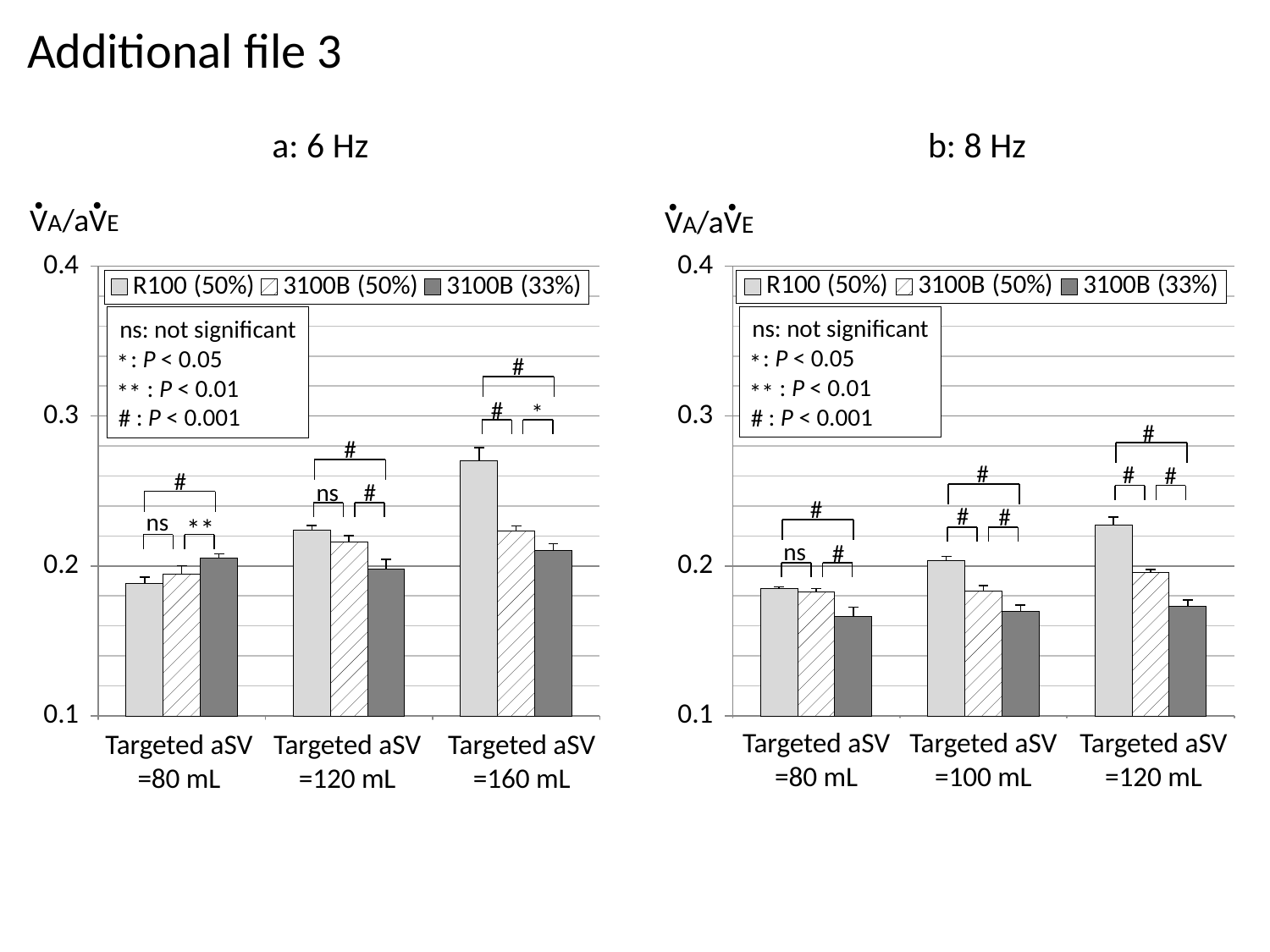

# Additional file 3
a: 6 Hz
b: 8 Hz
・
・
VA/aVE
・
・
VA/aVE

### Chart

| Category |  |  |  |
|---|---|---|---|

### Chart

| Category |  |  |  |
|---|---|---|---|
ns: not significant
  : P < 0.05
     : P < 0.01
   : P < 0.001
*
**
#
ns: not significant
  : P < 0.05
     : P < 0.01
   : P < 0.001
*
**
#
#
#
*
#
#
#
#
#
#
ns
#
#
#
#
ns
**
ns
#
Targeted aSV
=80 mL
Targeted aSV
=100 mL
Targeted aSV
=120 mL
Targeted aSV
=80 mL
Targeted aSV
=120 mL
Targeted aSV
=160 mL